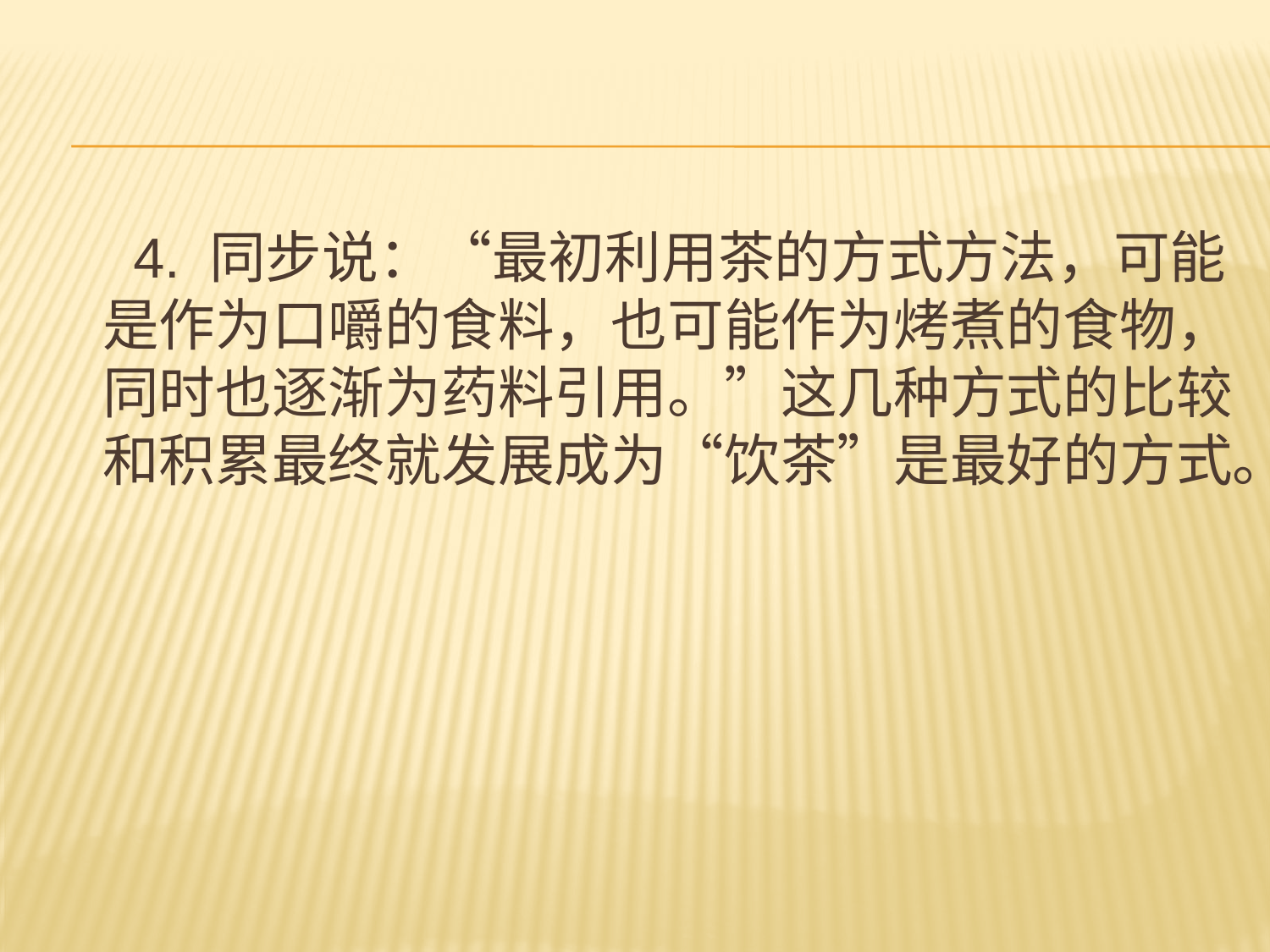

#
     4. 同步说：“最初利用茶的方式方法，可能是作为口嚼的食料，也可能作为烤煮的食物，同时也逐渐为药料引用。”这几种方式的比较和积累最终就发展成为“饮茶”是最好的方式。